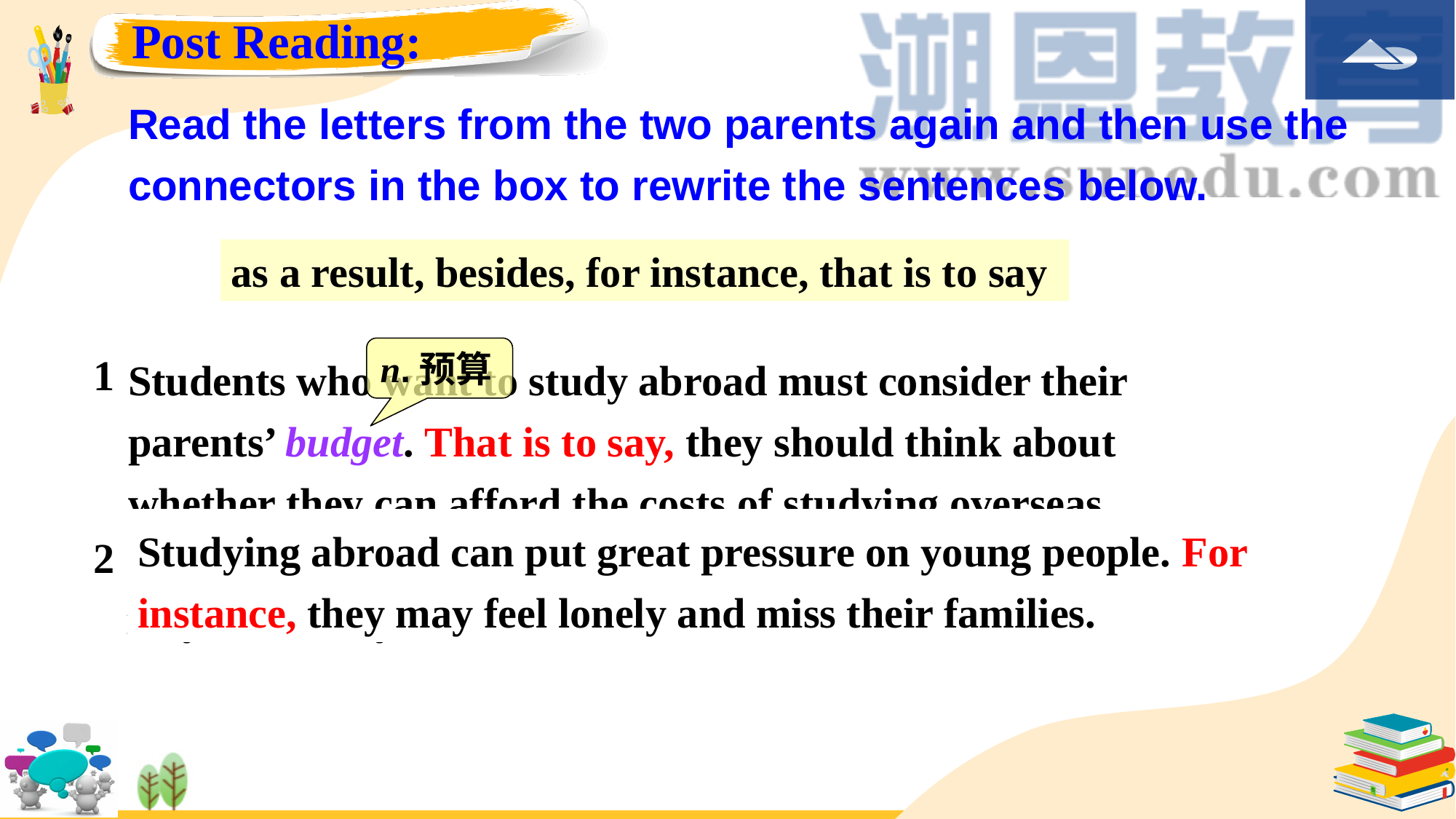

Post Reading:
Read the letters from the two parents again and then use the connectors in the box to rewrite the sentences below.
as a result, besides, for instance, that is to say
1 Students who want to study abroad must consider their parents’ budget. They should think about whether they can afford the costs of studying overseas.
2 Studying abroad can put great pressure on young people. They may feel lonely and miss their families.
Students who want to study abroad must consider their parents’ budget. That is to say, they should think about whether they can afford the costs of studying overseas.
n.预算
Studying abroad can put great pressure on young people. For instance, they may feel lonely and miss their families.